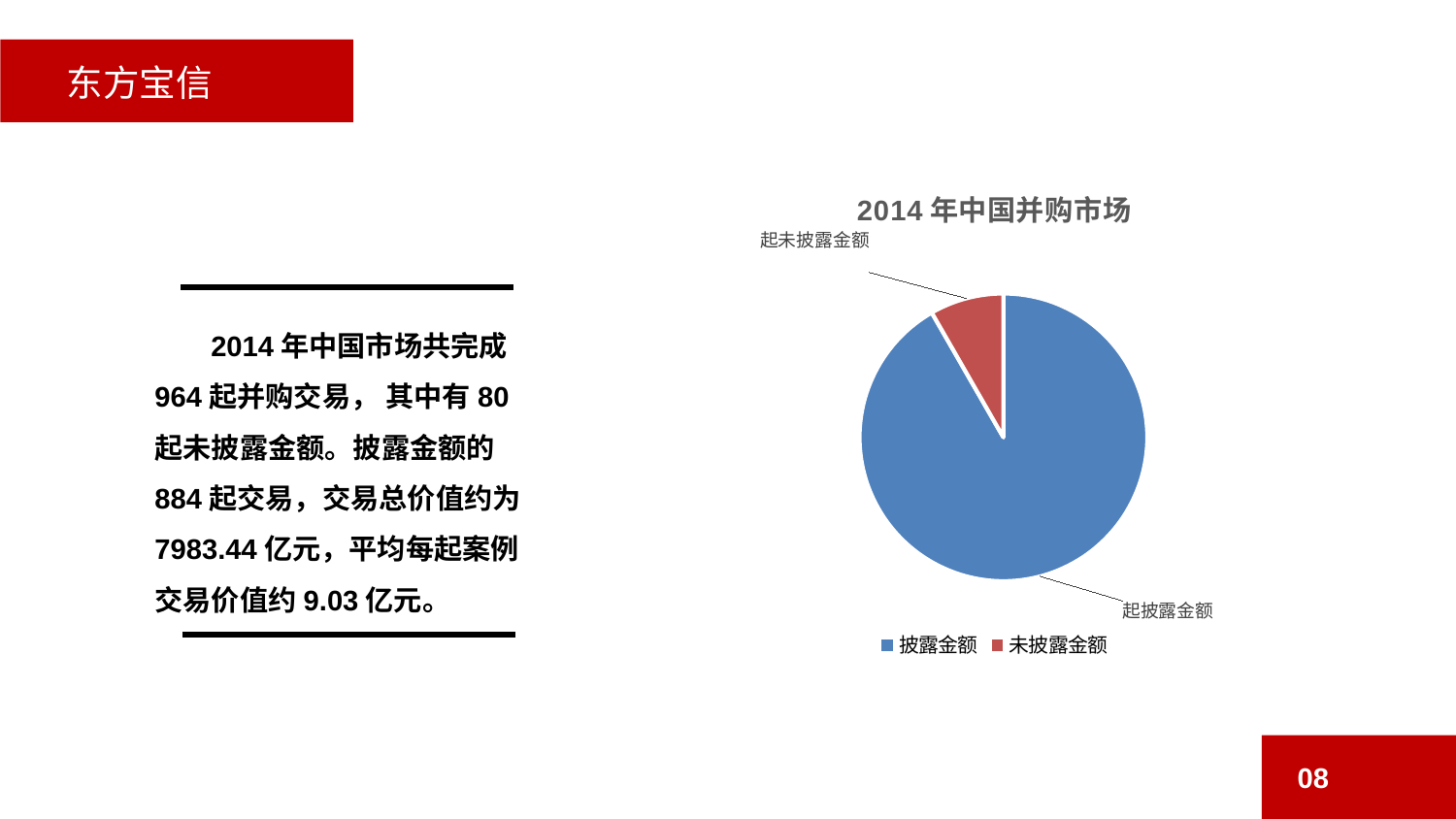

东方宝信

### Chart: 2014年中国并购市场

| Category |  |
|---|---|
| 披露金额 | 884.0 |
| 未披露金额 | 80.0 |
       2014年中国市场共完成964起并购交易， 其中有80起未披露金额。披露金额的884起交易，交易总价值约为7983.44亿元，平均每起案例交易价值约9.03亿元。

08